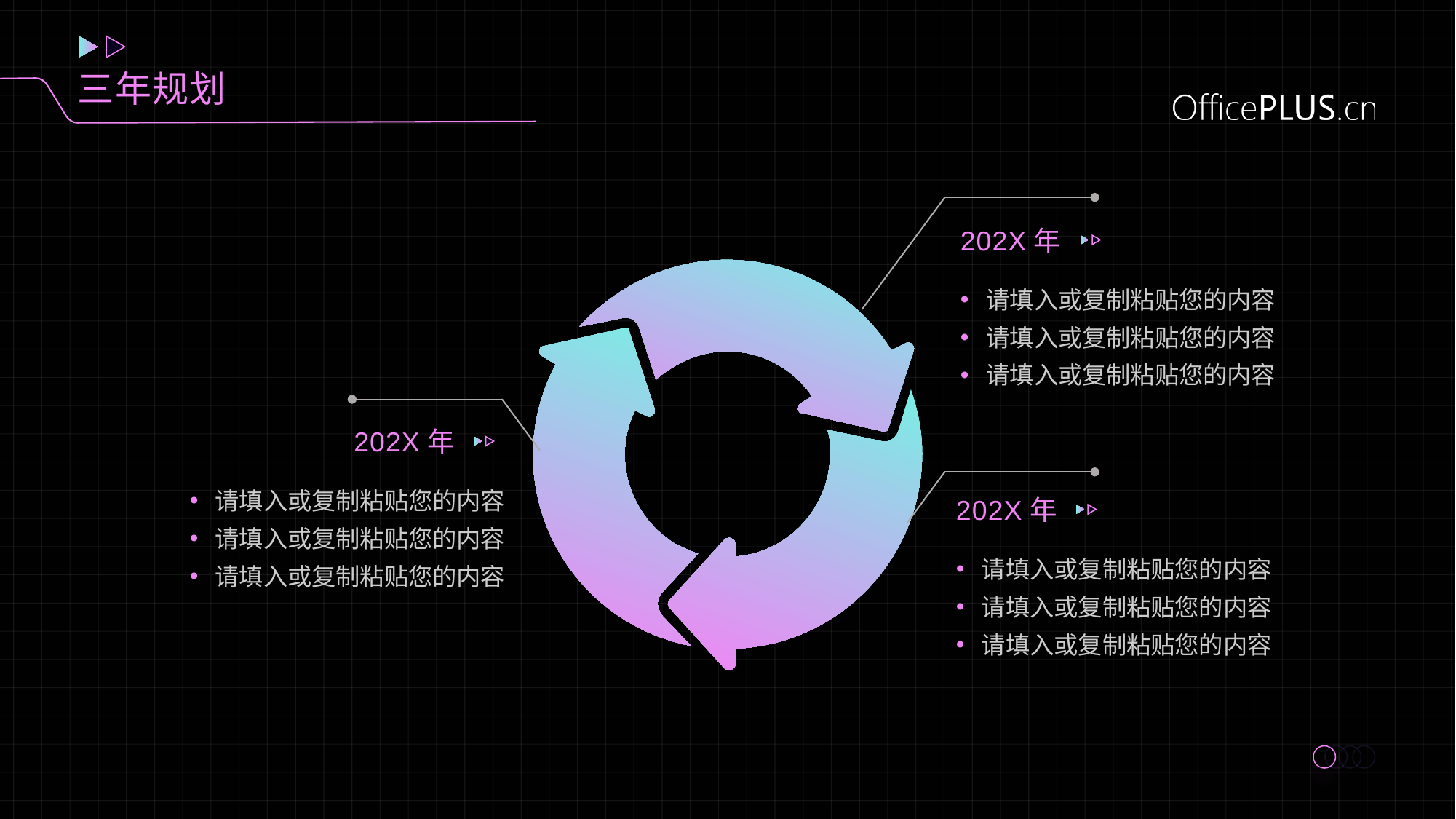

三年规划
202X年

请填入或复制粘贴您的内容
请填入或复制粘贴您的内容
请填入或复制粘贴您的内容
202X年

请填入或复制粘贴您的内容
请填入或复制粘贴您的内容
请填入或复制粘贴您的内容
202X年

请填入或复制粘贴您的内容
请填入或复制粘贴您的内容
请填入或复制粘贴您的内容